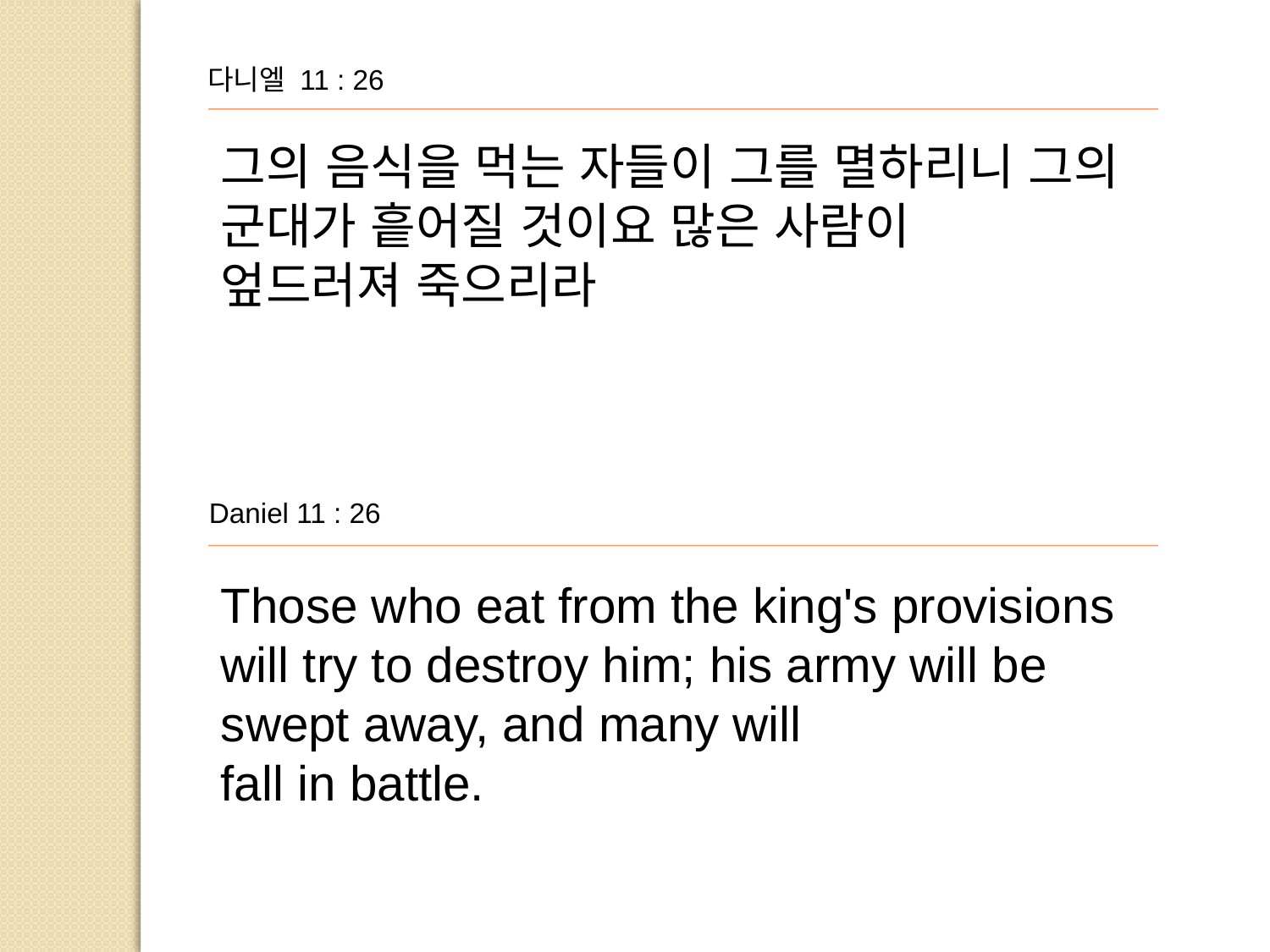

다니엘 11 : 26

그의 음식을 먹는 자들이 그를 멸하리니 그의 군대가 흩어질 것이요 많은 사람이
엎드러져 죽으리라
Daniel 11 : 26

Those who eat from the king's provisions will try to destroy him; his army will be swept away, and many will
fall in battle.